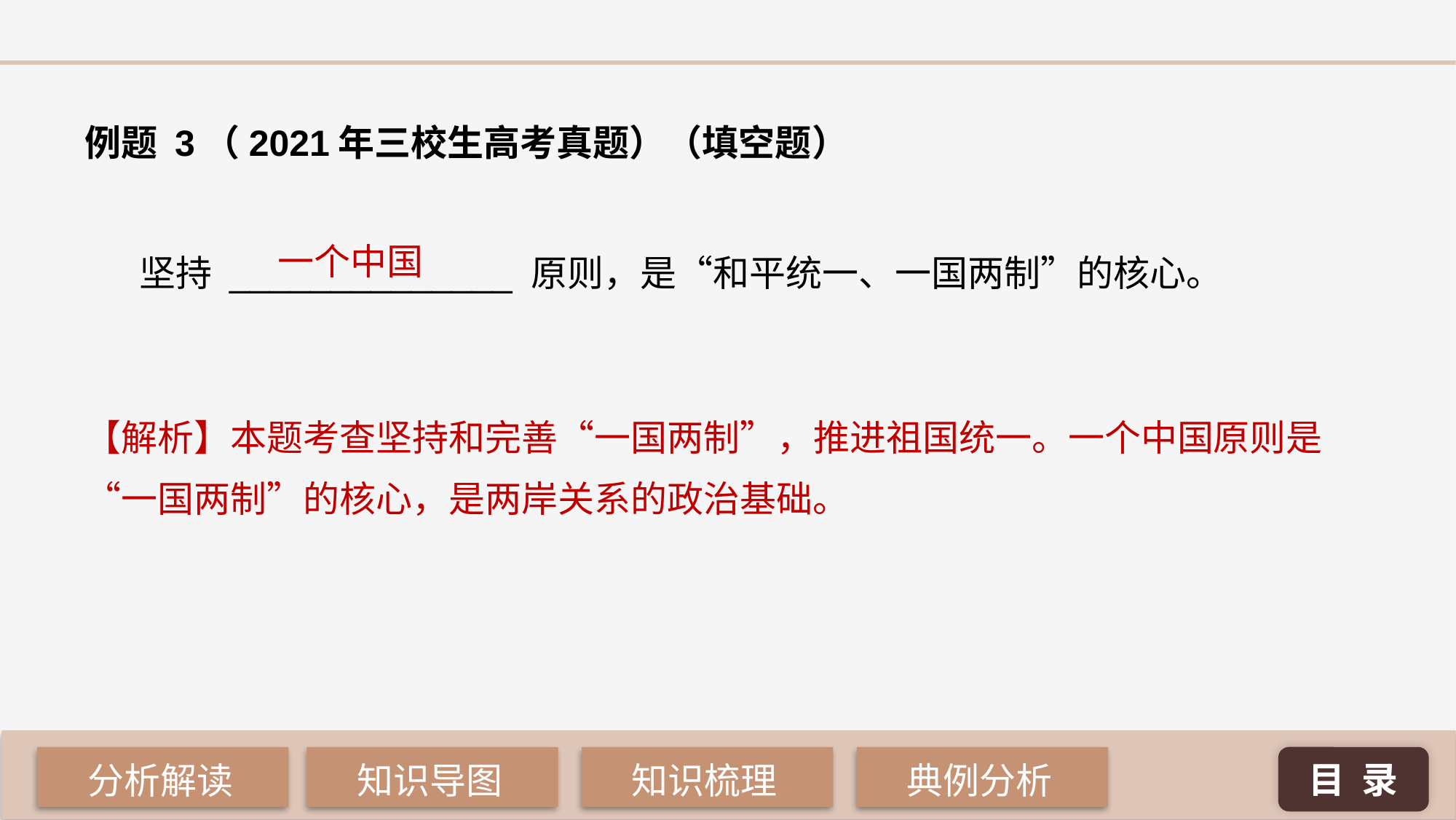

例题 3（2021年三校生高考真题）（填空题）
一个中国
坚持 ______________ 原则，是“和平统一、一国两制”的核心。
【解析】本题考查坚持和完善“一国两制”，推进祖国统一。一个中国原则是“一国两制”的核心，是两岸关系的政治基础。